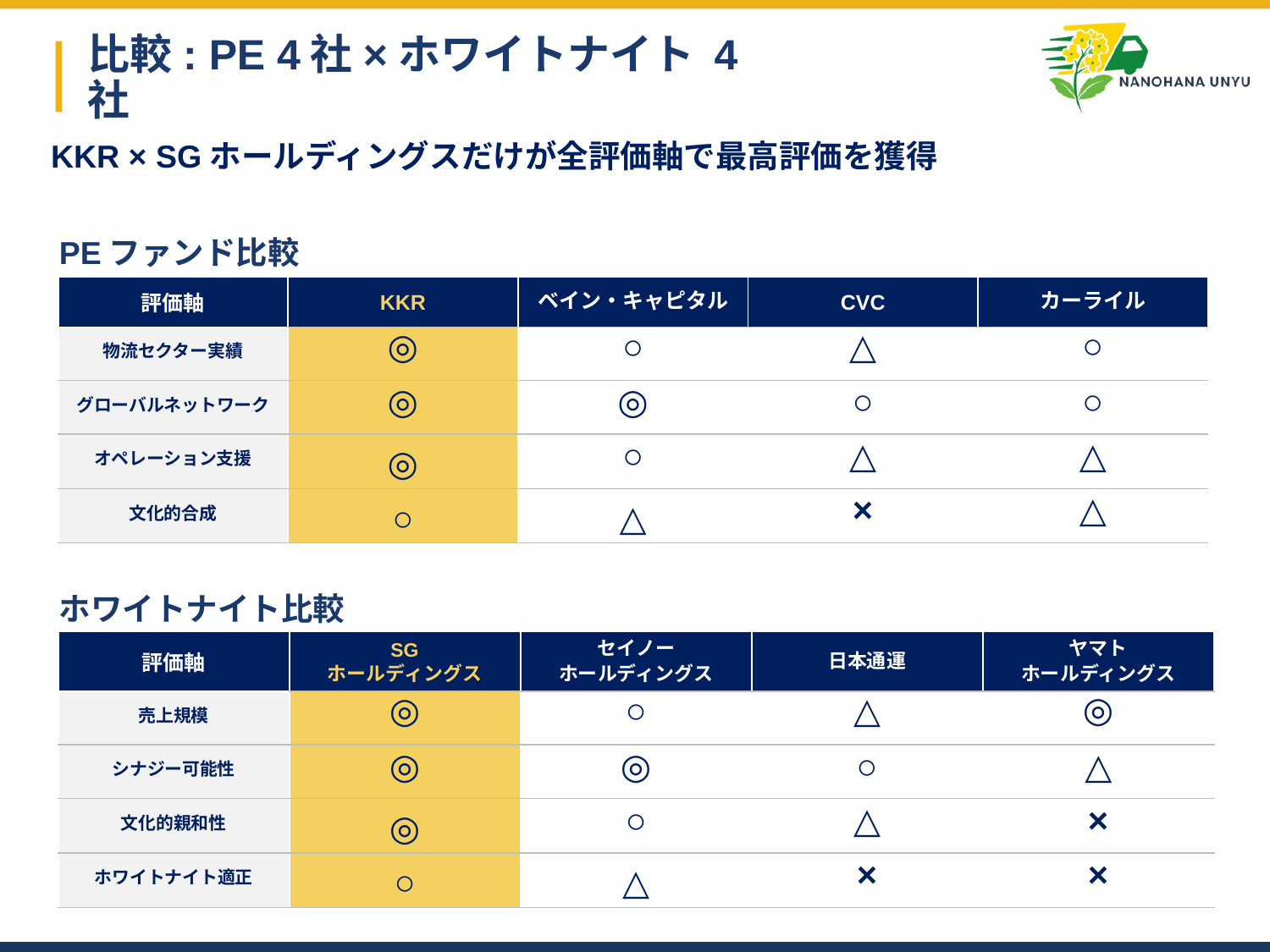

# 比較: PE 4社×ホワイトナイト 4社
KKR × SGホールディングスだけが全評価軸で最高評価を獲得
PEファンド比較
| 評価軸 | KKR | ベイン・キャピタル | CVC | カーライル |
| --- | --- | --- | --- | --- |
| 物流セクター実績 | ◎ | ○ | △ | ○ |
| グローバルネットワーク | ◎ | ◎ | ○ | ○ |
| オペレーション支援 | ◎ | ○ | △ | △ |
| 文化的合成 | ○ | △ | × | △ |
◎
○
△
×
ホワイトナイト比較
| 評価軸 | SG ホールディングス | セイノー ホールディングス | 日本通運 | ヤマト ホールディングス |
| --- | --- | --- | --- | --- |
| 売上規模 | ◎ | ○ | △ | ◎ |
| シナジー可能性 | ◎ | ◎ | ○ | △ |
| 文化的親和性 | ◎ | ○ | △ | × |
| ホワイトナイト適正 | ○ | △ | × | × |